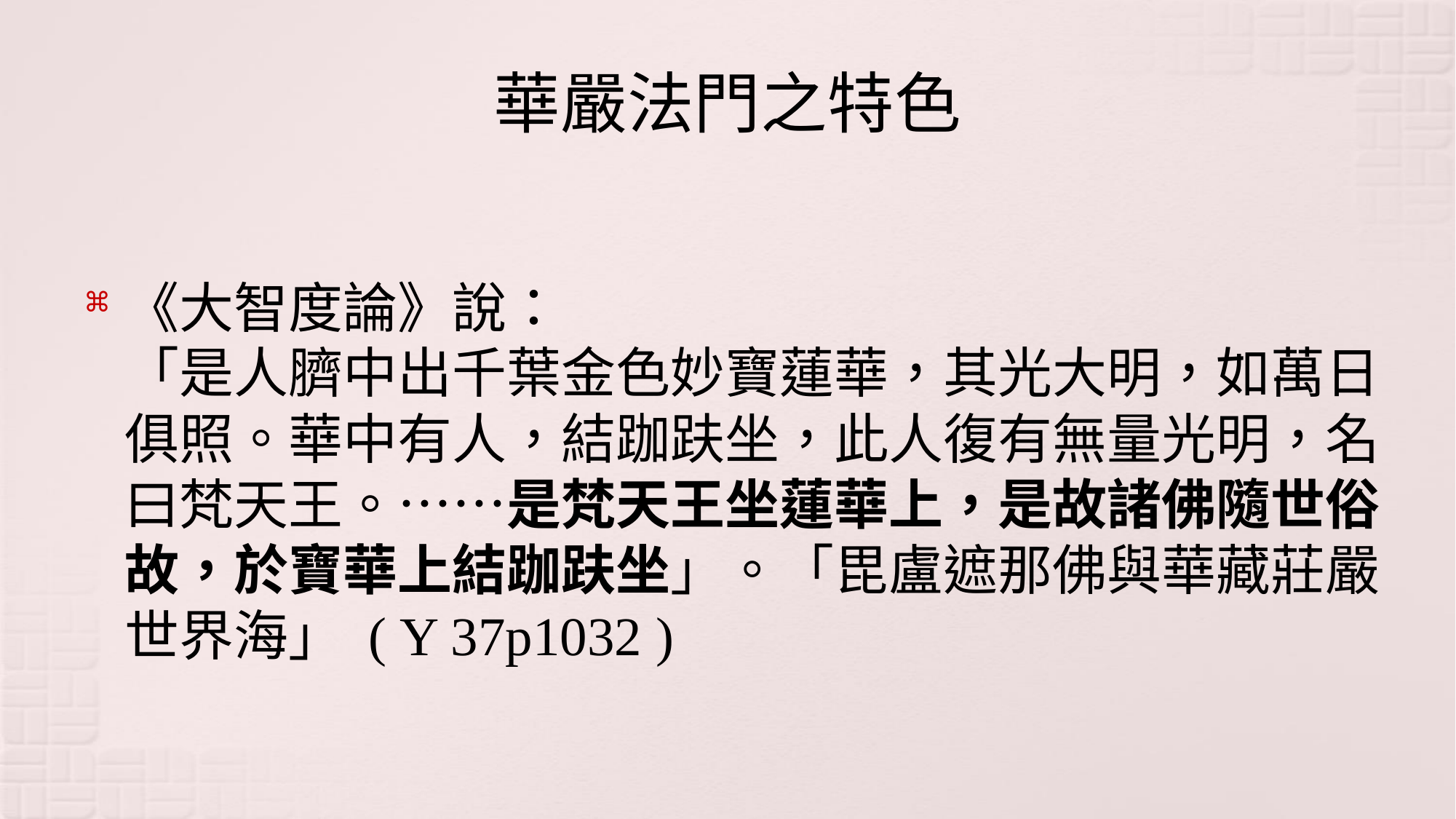

# 華嚴法門之特色

《大智度論》說：
「是人臍中出千葉金色妙寶蓮華，其光大明，如萬日俱照。華中有人，結跏趺坐，此人復有無量光明，名曰梵天王。……是梵天王坐蓮華上，是故諸佛隨世俗故，於寶華上結跏趺坐」。「毘盧遮那佛與華藏莊嚴世界海」 ( Y 37p1032 )